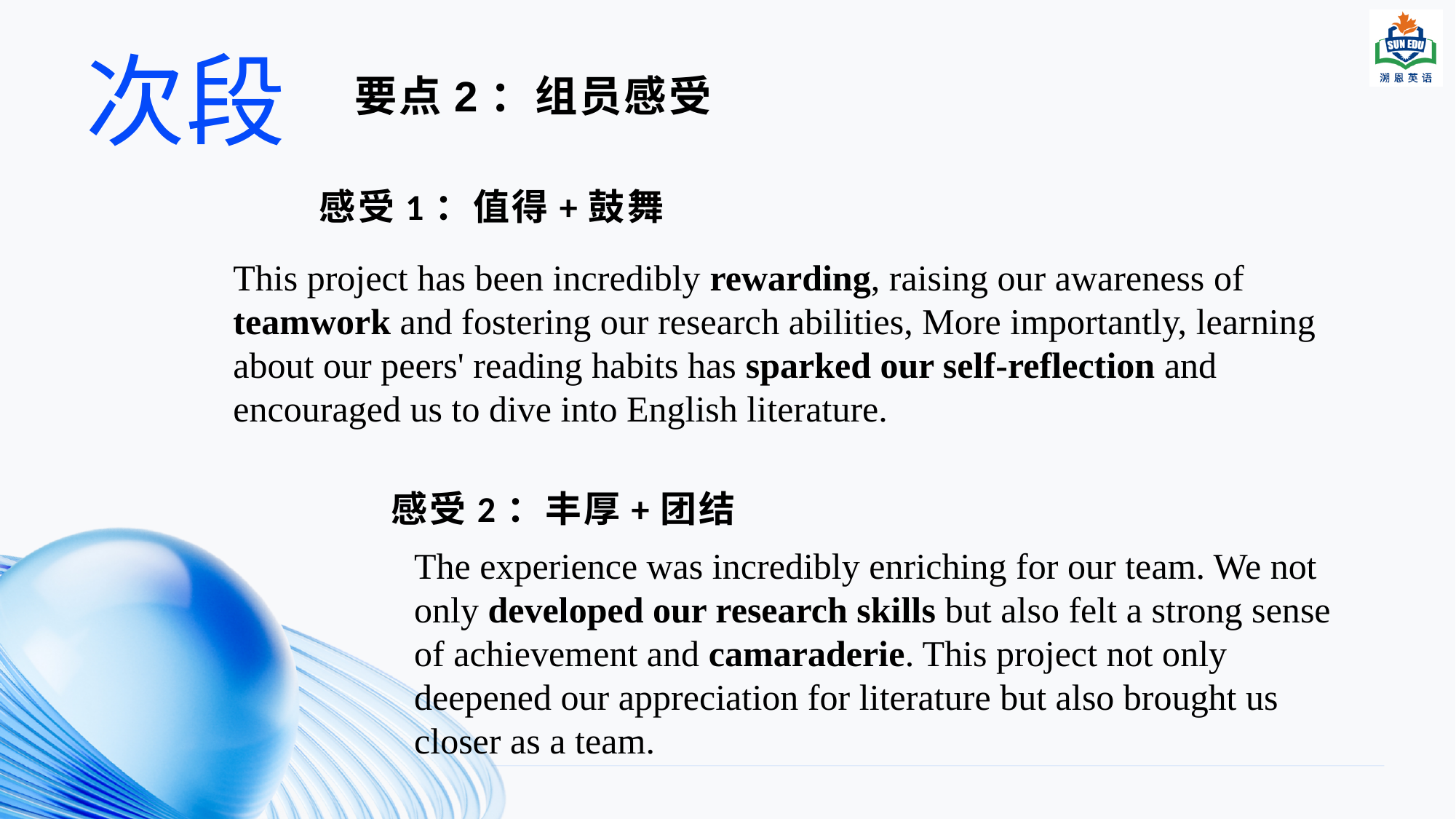

# 次段
要点2：组员感受
感受1：值得+鼓舞
This project has been incredibly rewarding, raising our awareness of teamwork and fostering our research abilities, More importantly, learning about our peers' reading habits has sparked our self-reflection and encouraged us to dive into English literature.
感受2：丰厚+团结
The experience was incredibly enriching for our team. We not only developed our research skills but also felt a strong sense of achievement and camaraderie. This project not only deepened our appreciation for literature but also brought us closer as a team.